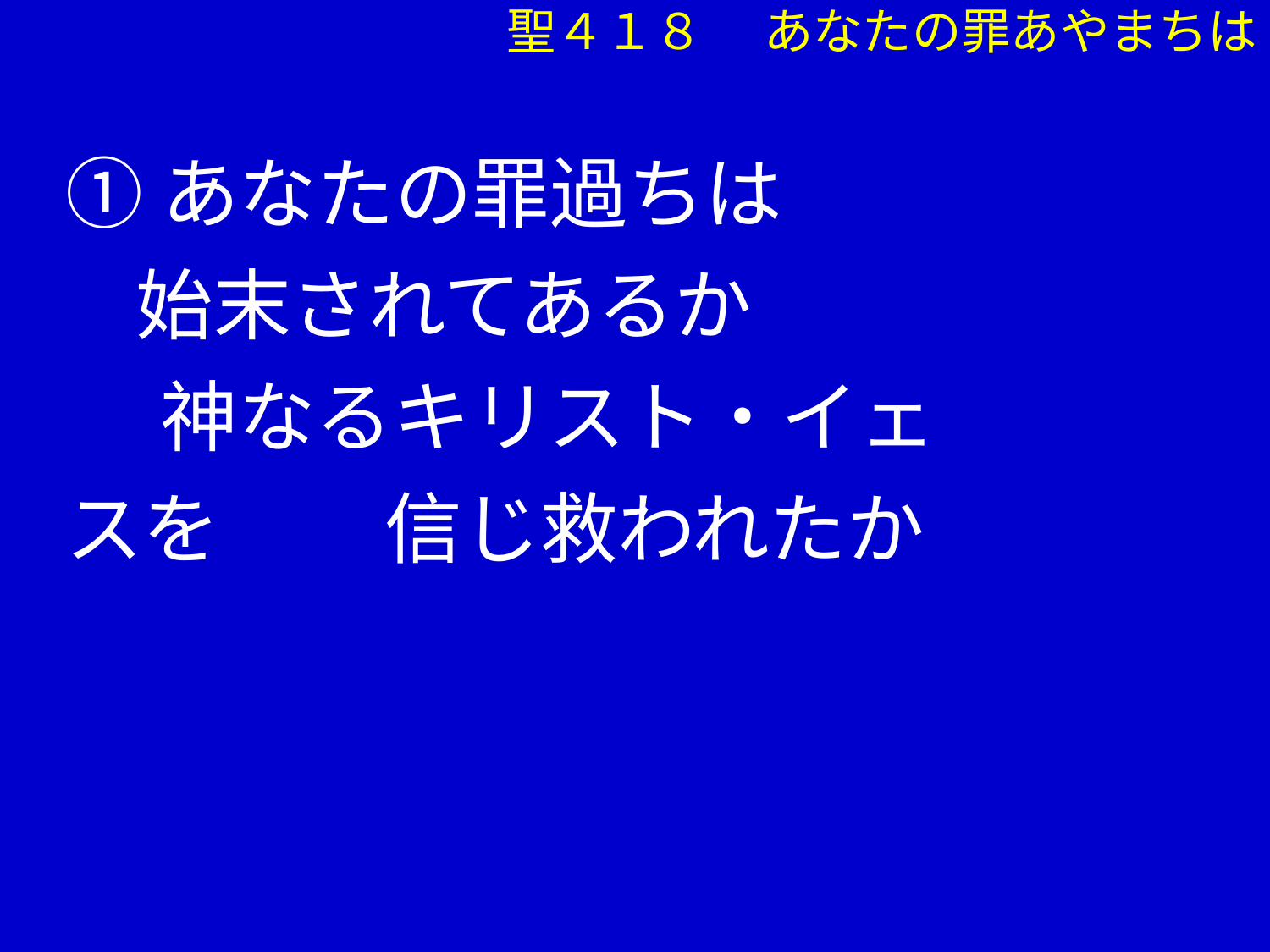

聖４１８ 　あなたの罪あやまちは
①あなたの罪過ちは
   始末されてあるか
　 神なるキリスト・イェスを　     信じ救われたか